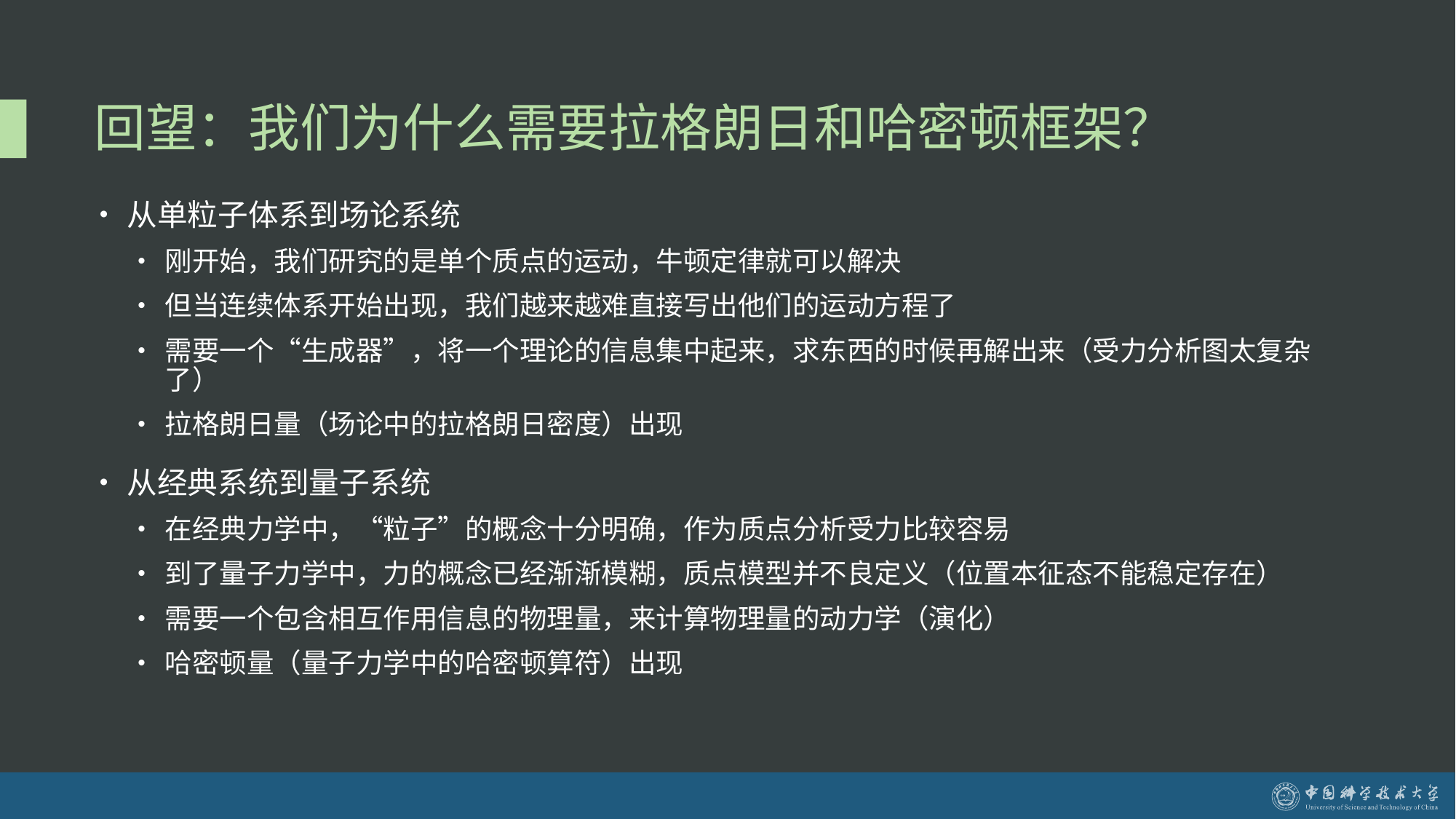

# 回望：我们为什么需要拉格朗日和哈密顿框架？
从单粒子体系到场论系统
刚开始，我们研究的是单个质点的运动，牛顿定律就可以解决
但当连续体系开始出现，我们越来越难直接写出他们的运动方程了
需要一个“生成器”，将一个理论的信息集中起来，求东西的时候再解出来（受力分析图太复杂了）
拉格朗日量（场论中的拉格朗日密度）出现
从经典系统到量子系统
在经典力学中，“粒子”的概念十分明确，作为质点分析受力比较容易
到了量子力学中，力的概念已经渐渐模糊，质点模型并不良定义（位置本征态不能稳定存在）
需要一个包含相互作用信息的物理量，来计算物理量的动力学（演化）
哈密顿量（量子力学中的哈密顿算符）出现